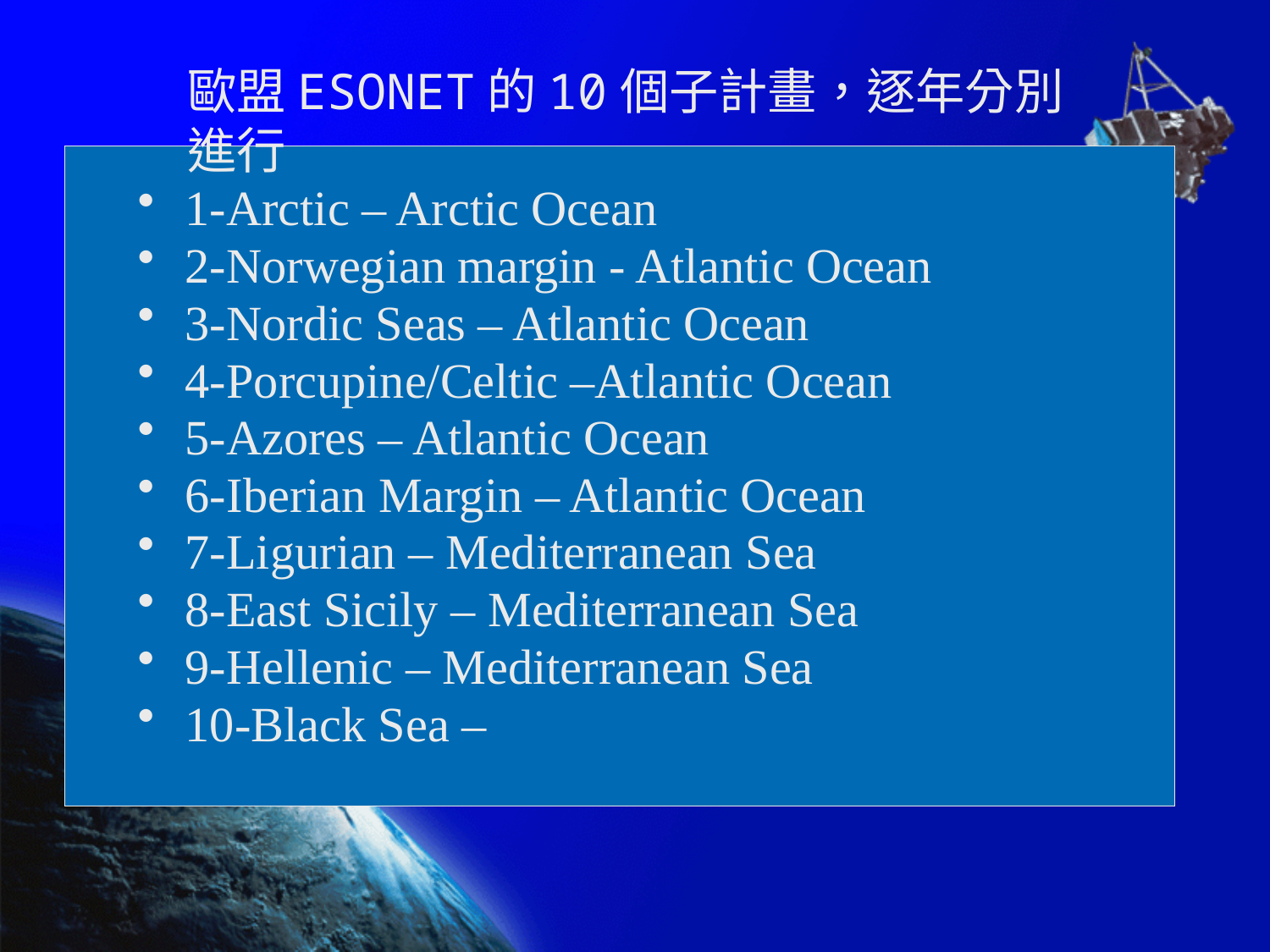

歐盟ESONET的10個子計畫，逐年分別進行

1-Arctic – Arctic Ocean
2-Norwegian margin - Atlantic Ocean
3-Nordic Seas – Atlantic Ocean
4-Porcupine/Celtic –Atlantic Ocean
5-Azores – Atlantic Ocean
6-Iberian Margin – Atlantic Ocean
7-Ligurian – Mediterranean Sea
8-East Sicily – Mediterranean Sea
9-Hellenic – Mediterranean Sea
10-Black Sea –